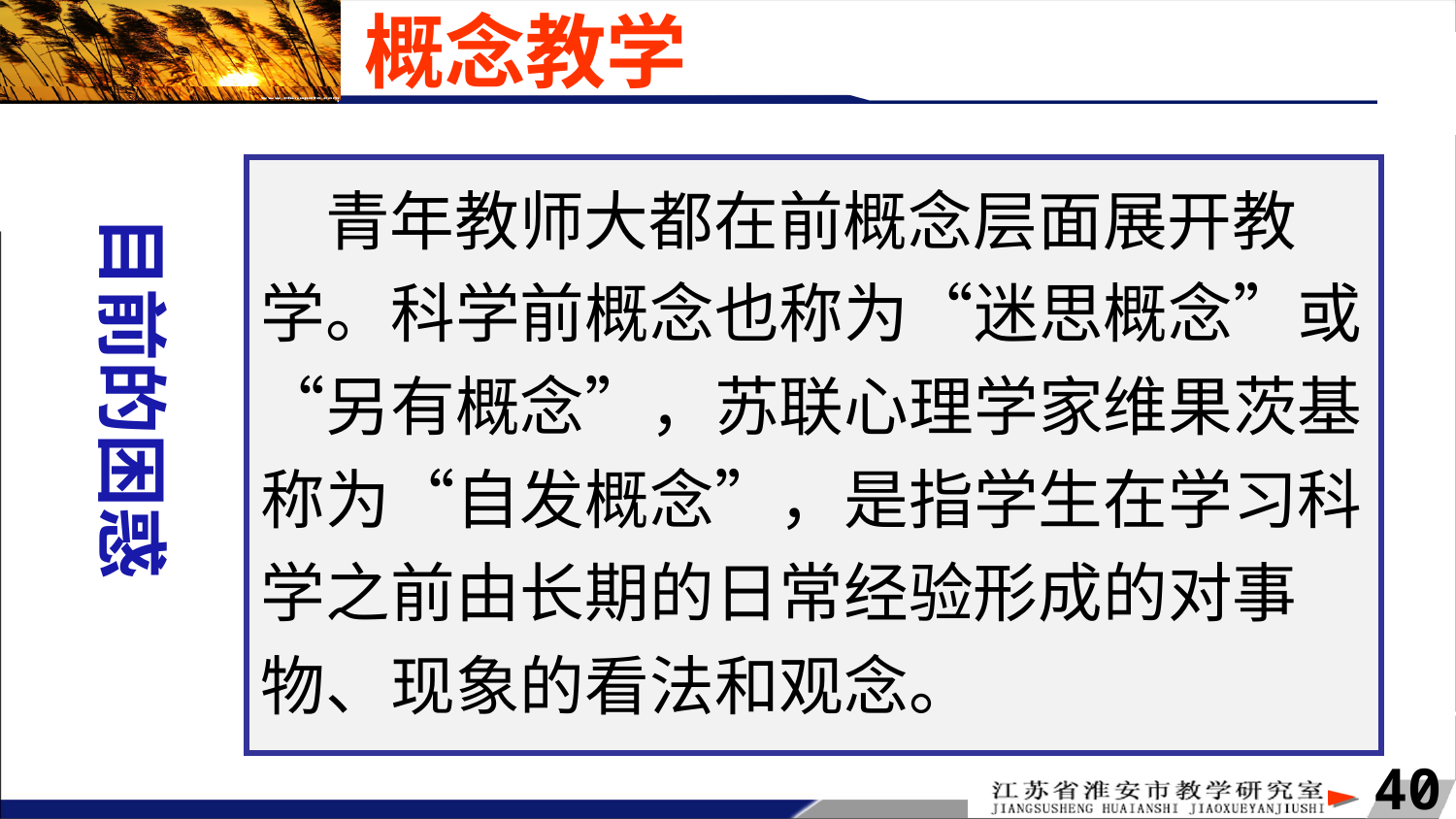

# 概念教学
    青年教师大都在前概念层面展开教学。科学前概念也称为“迷思概念”或“另有概念”，苏联心理学家维果茨基称为“自发概念”，是指学生在学习科学之前由长期的日常经验形成的对事物、现象的看法和观念。
目前的困惑